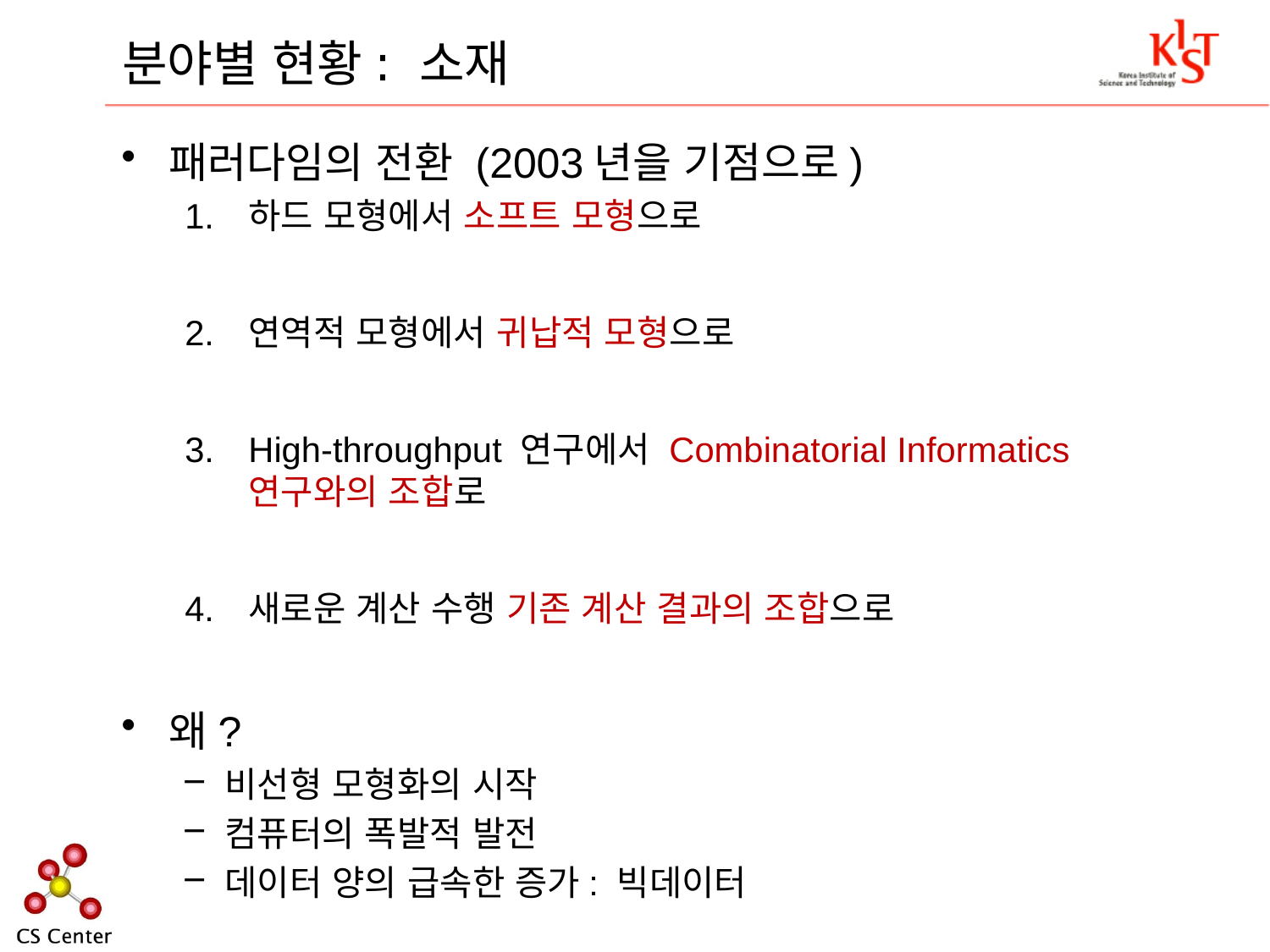

# 분야별 현황: 소재
패러다임의 전환 (2003년을 기점으로)
하드 모형에서 소프트 모형으로

연역적 모형에서 귀납적 모형으로

High-throughput 연구에서 Combinatorial Informatics 연구와의 조합로

새로운 계산 수행 기존 계산 결과의 조합으로

왜?
비선형 모형화의 시작
컴퓨터의 폭발적 발전
데이터 양의 급속한 증가: 빅데이터